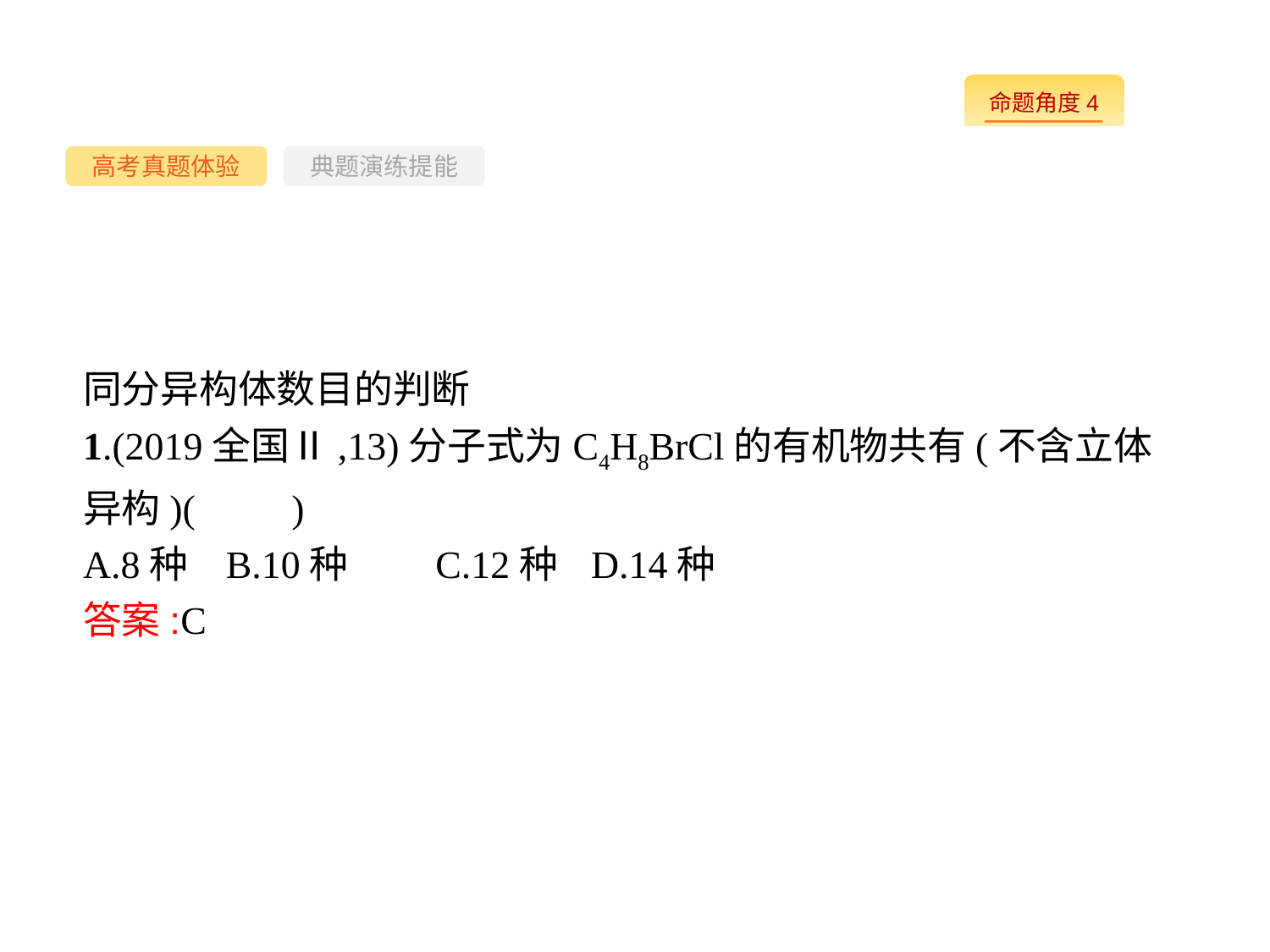

-67-
高考真题体验
典题演练提能
同分异构体数目的判断
1.(2019全国Ⅱ,13)分子式为C4H8BrCl的有机物共有(不含立体异构)(　　)
A.8种	B.10种	C.12种	D.14种
答案:C